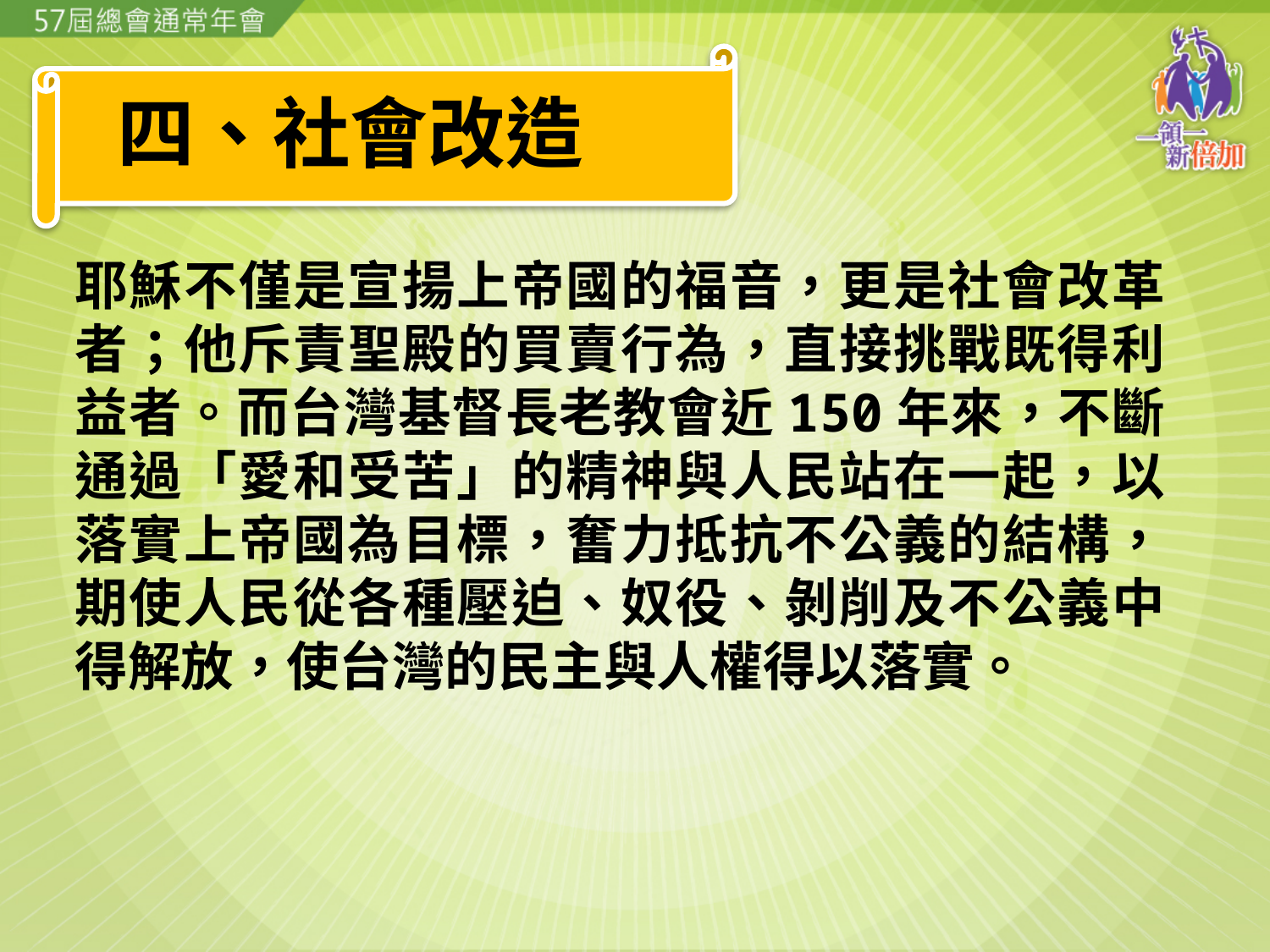

四、社會改造
耶穌不僅是宣揚上帝國的福音，更是社會改革者；他斥責聖殿的買賣行為，直接挑戰既得利益者。而台灣基督長老教會近150年來，不斷通過「愛和受苦」的精神與人民站在一起，以落實上帝國為目標，奮力抵抗不公義的結構，期使人民從各種壓迫、奴役、剝削及不公義中得解放，使台灣的民主與人權得以落實。